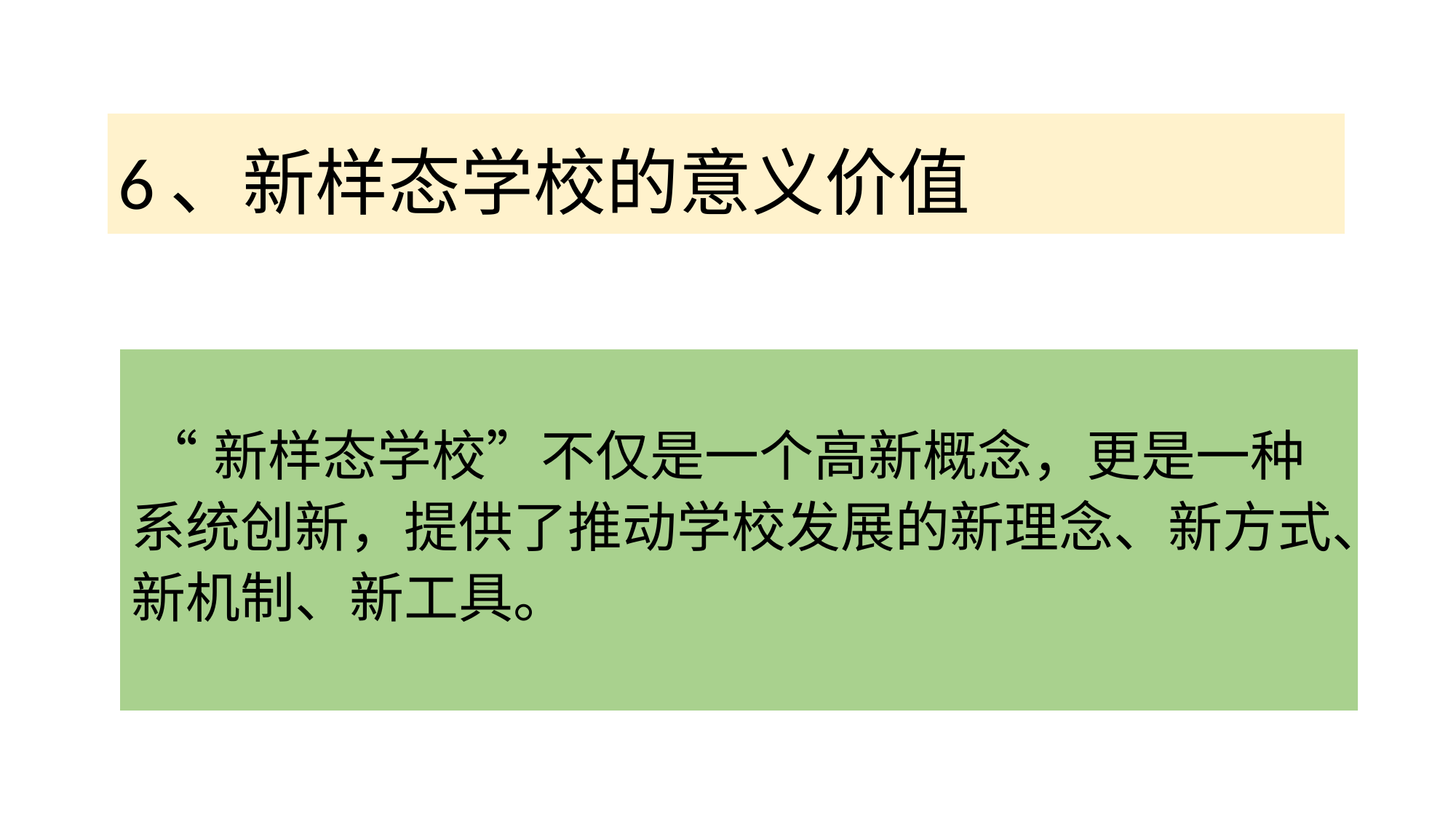

# 6、新样态学校的意义价值

 “新样态学校”不仅是一个高新概念，更是一种系统创新，提供了推动学校发展的新理念、新方式、新机制、新工具。